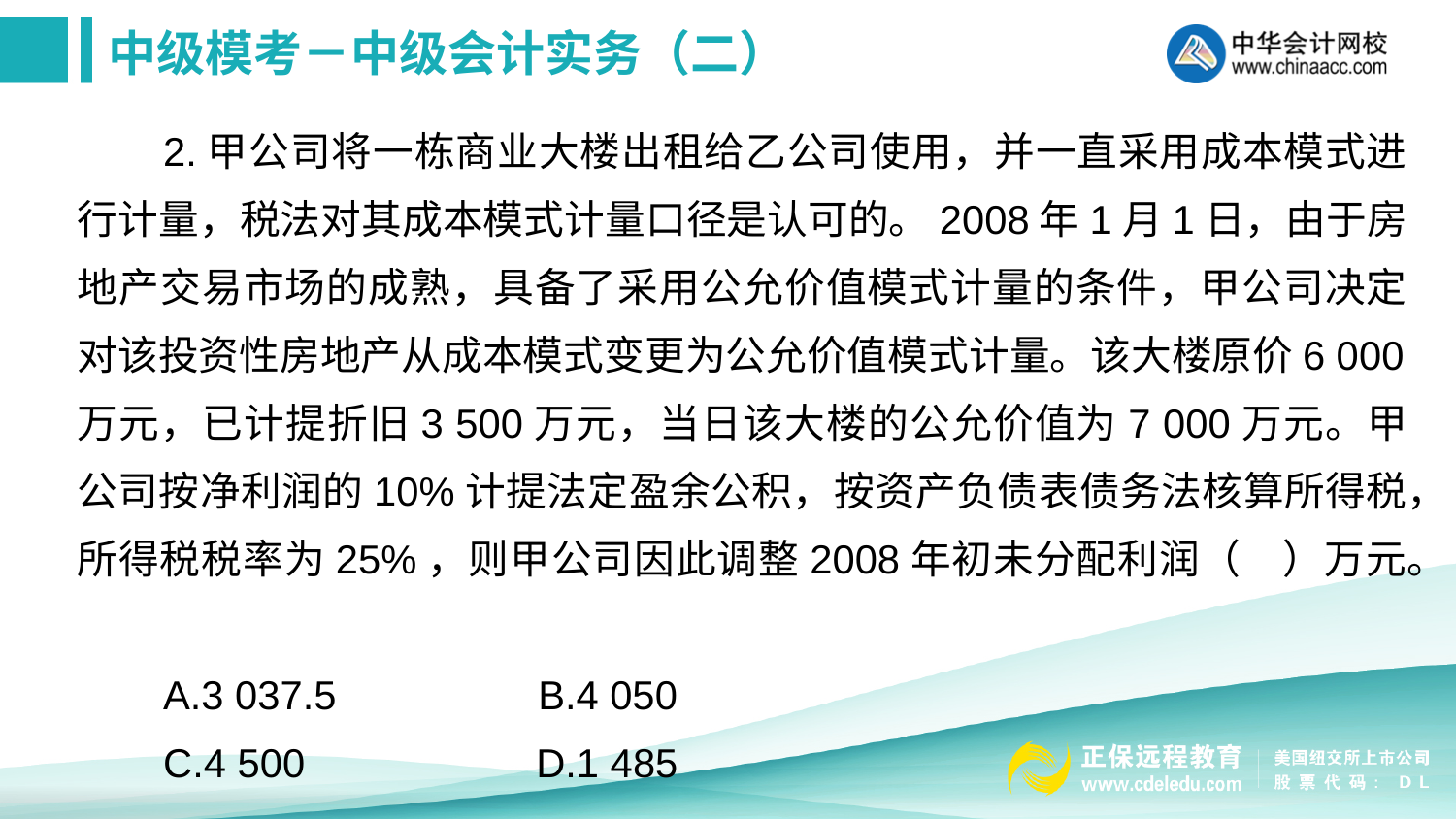

2.甲公司将一栋商业大楼出租给乙公司使用，并一直采用成本模式进行计量，税法对其成本模式计量口径是认可的。2008年1月1日，由于房地产交易市场的成熟，具备了采用公允价值模式计量的条件，甲公司决定对该投资性房地产从成本模式变更为公允价值模式计量。该大楼原价6 000万元，已计提折旧3 500万元，当日该大楼的公允价值为7 000万元。甲公司按净利润的10%计提法定盈余公积，按资产负债表债务法核算所得税，所得税税率为25%，则甲公司因此调整2008年初未分配利润（　）万元。
A.3 037.5 　　　　 B.4 050
C.4 500　　　　 　D.1 485